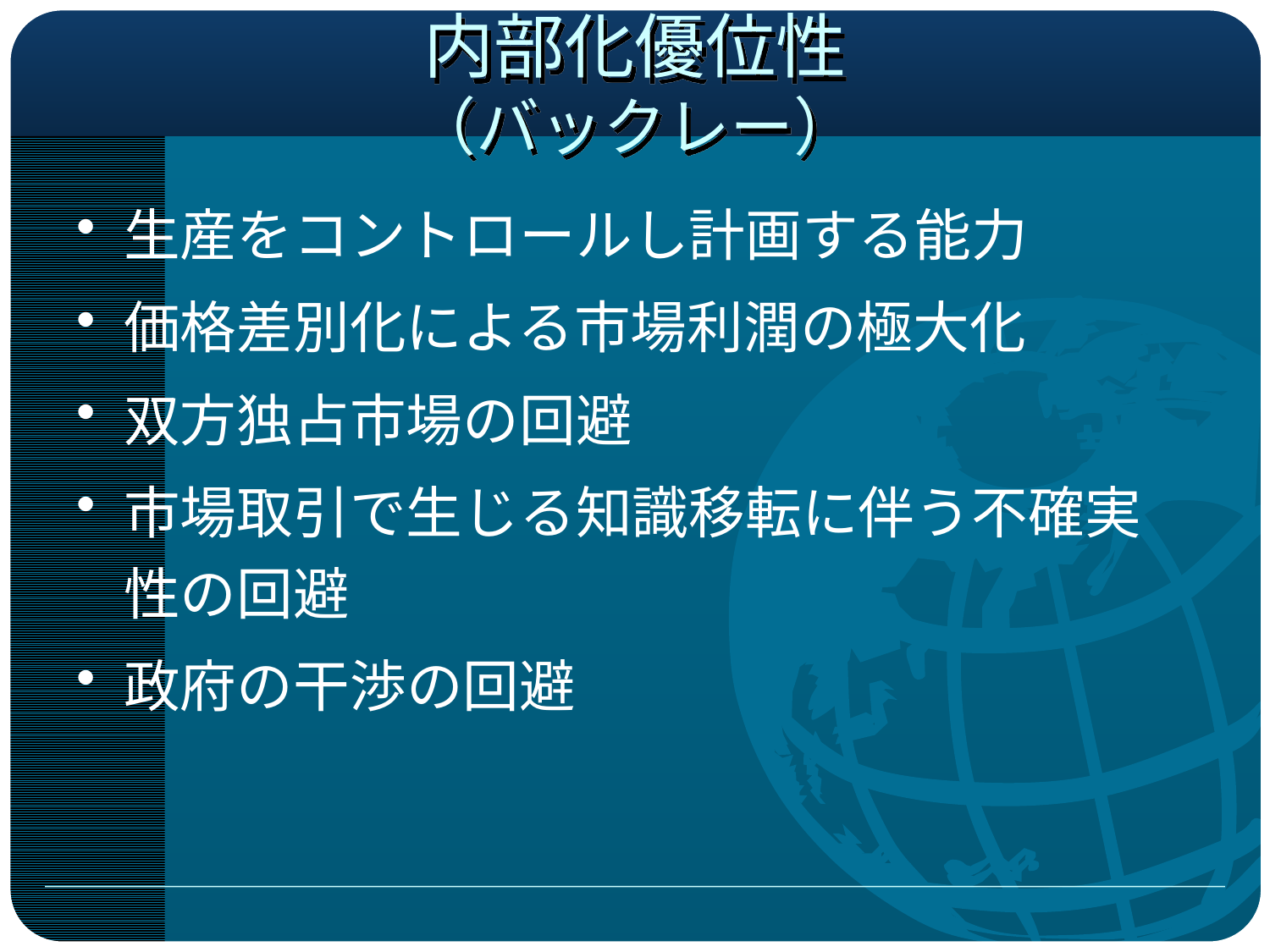

# 内部化優位性 （バックレー）
生産をコントロールし計画する能力
価格差別化による市場利潤の極大化
双方独占市場の回避
市場取引で生じる知識移転に伴う不確実性の回避
政府の干渉の回避